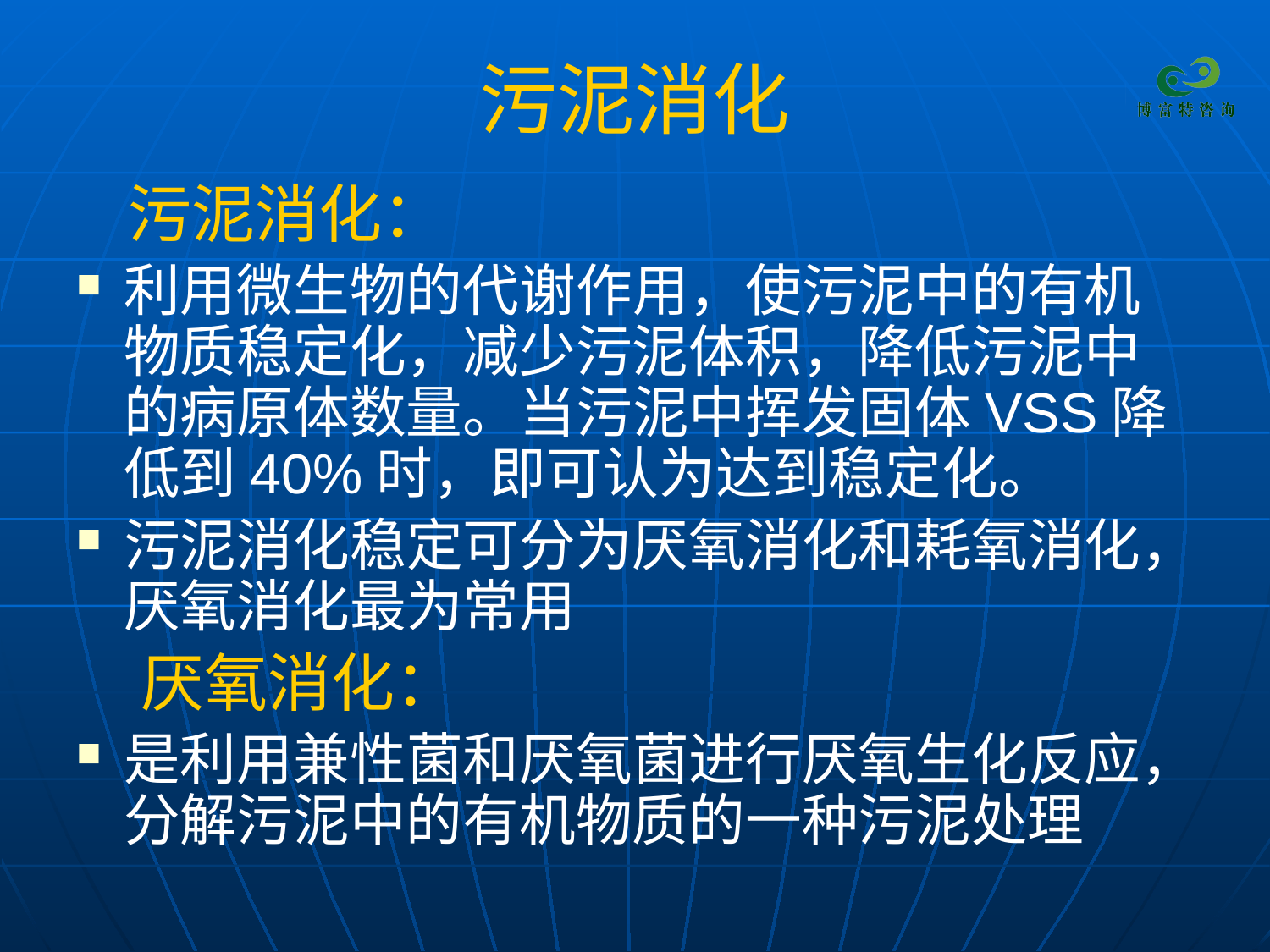

# 污泥消化
   污泥消化：
利用微生物的代谢作用，使污泥中的有机物质稳定化，减少污泥体积，降低污泥中的病原体数量。当污泥中挥发固体VSS降低到40%时，即可认为达到稳定化。
污泥消化稳定可分为厌氧消化和耗氧消化，厌氧消化最为常用
    厌氧消化：
是利用兼性菌和厌氧菌进行厌氧生化反应，分解污泥中的有机物质的一种污泥处理